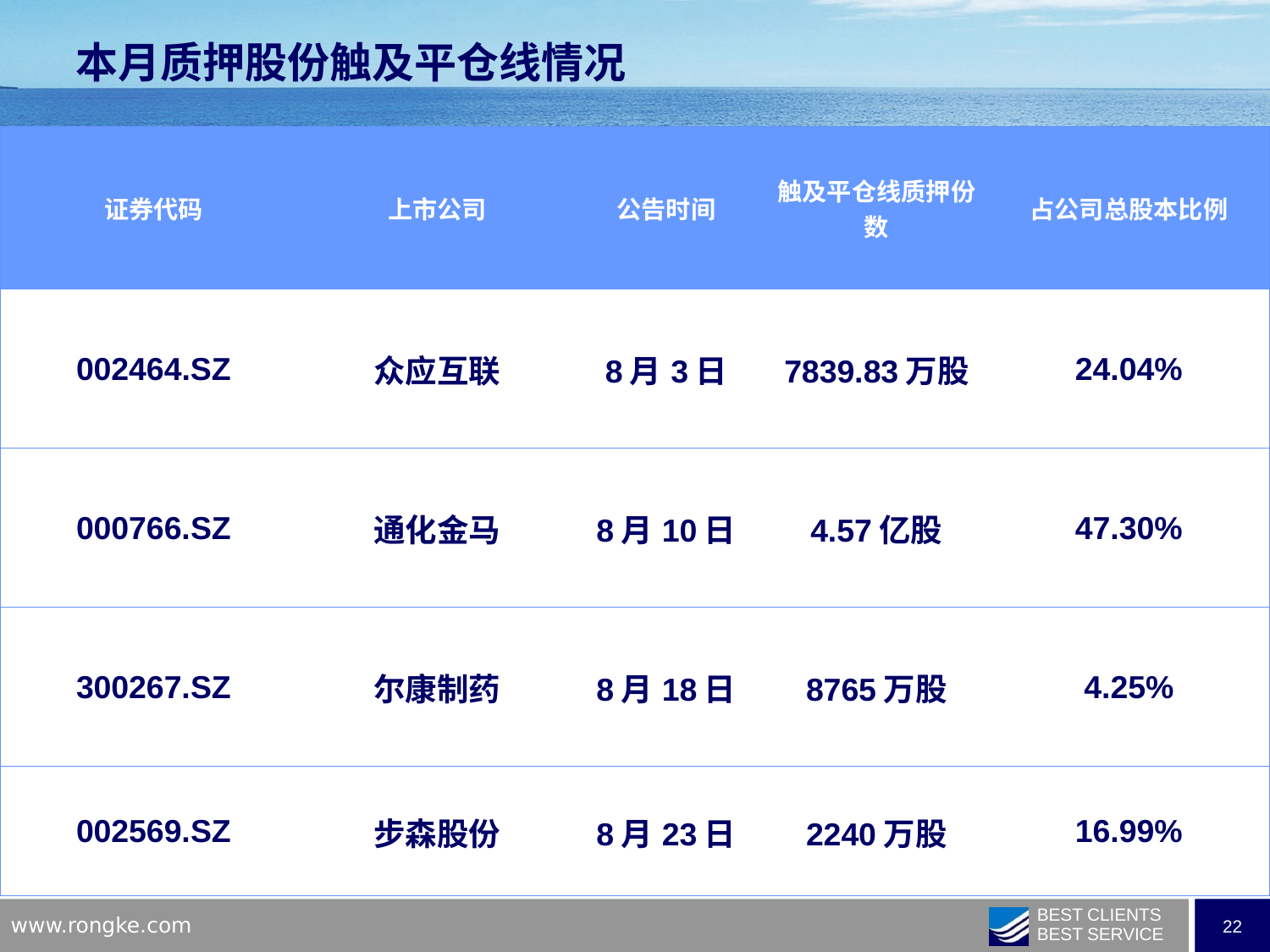

本月质押股份触及平仓线情况
| 证券代码 | 上市公司 | 公告时间 | 触及平仓线质押份数 | 占公司总股本比例 |
| --- | --- | --- | --- | --- |
| 002464.SZ | 众应互联 | 8月3日 | 7839.83万股 | 24.04% |
| 000766.SZ | 通化金马 | 8月10日 | 4.57亿股 | 47.30% |
| 300267.SZ | 尔康制药 | 8月18日 | 8765万股 | 4.25% |
| 002569.SZ | 步森股份 | 8月23日 | 2240万股 | 16.99% |